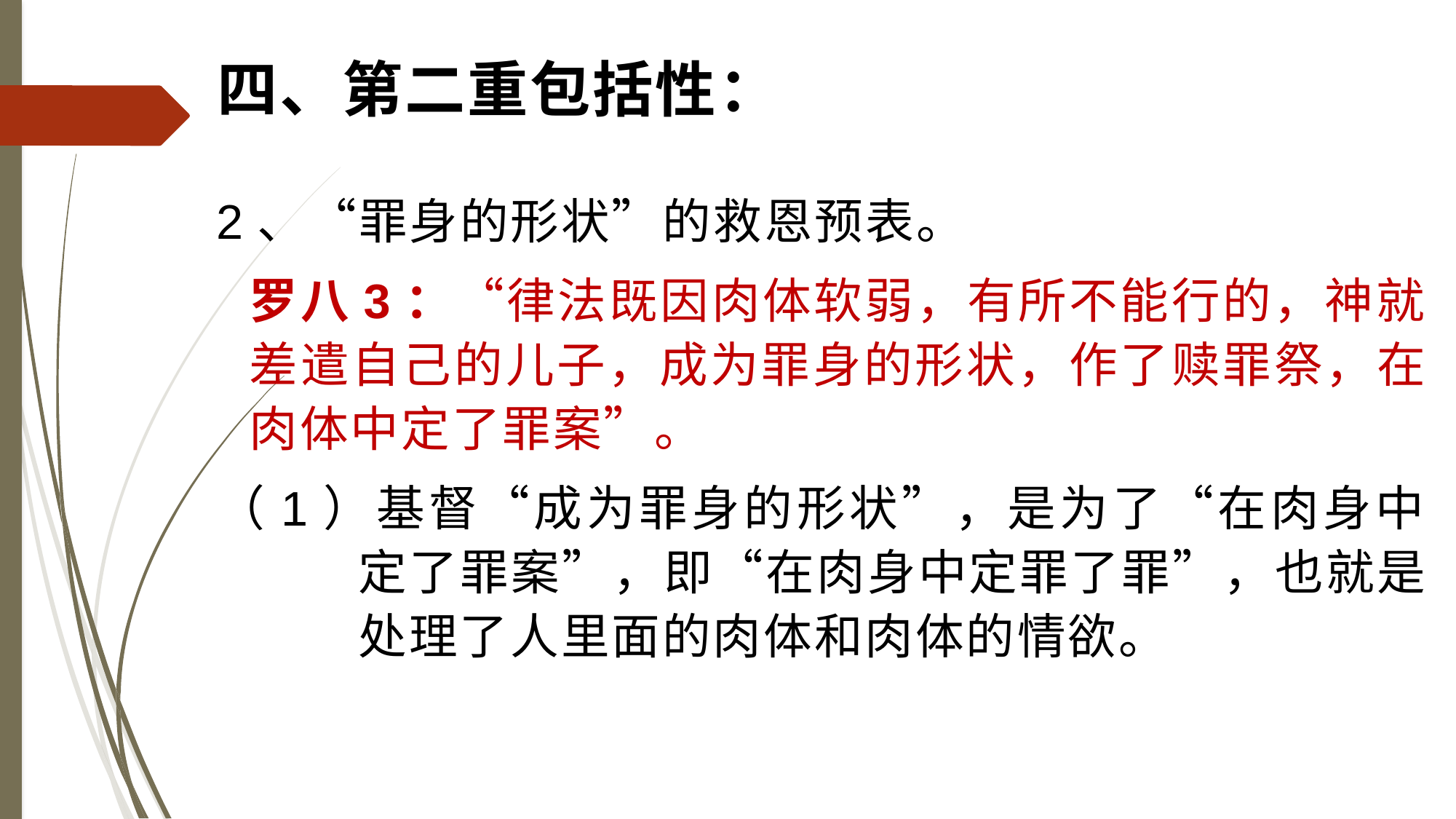

# 四、第二重包括性：
2、“罪身的形状”的救恩预表。
罗八3：“律法既因肉体软弱，有所不能行的，神就差遣自己的儿子，成为罪身的形状，作了赎罪祭，在肉体中定了罪案”。
（1）基督“成为罪身的形状”，是为了“在肉身中定了罪案”，即“在肉身中定罪了罪”，也就是处理了人里面的肉体和肉体的情欲。